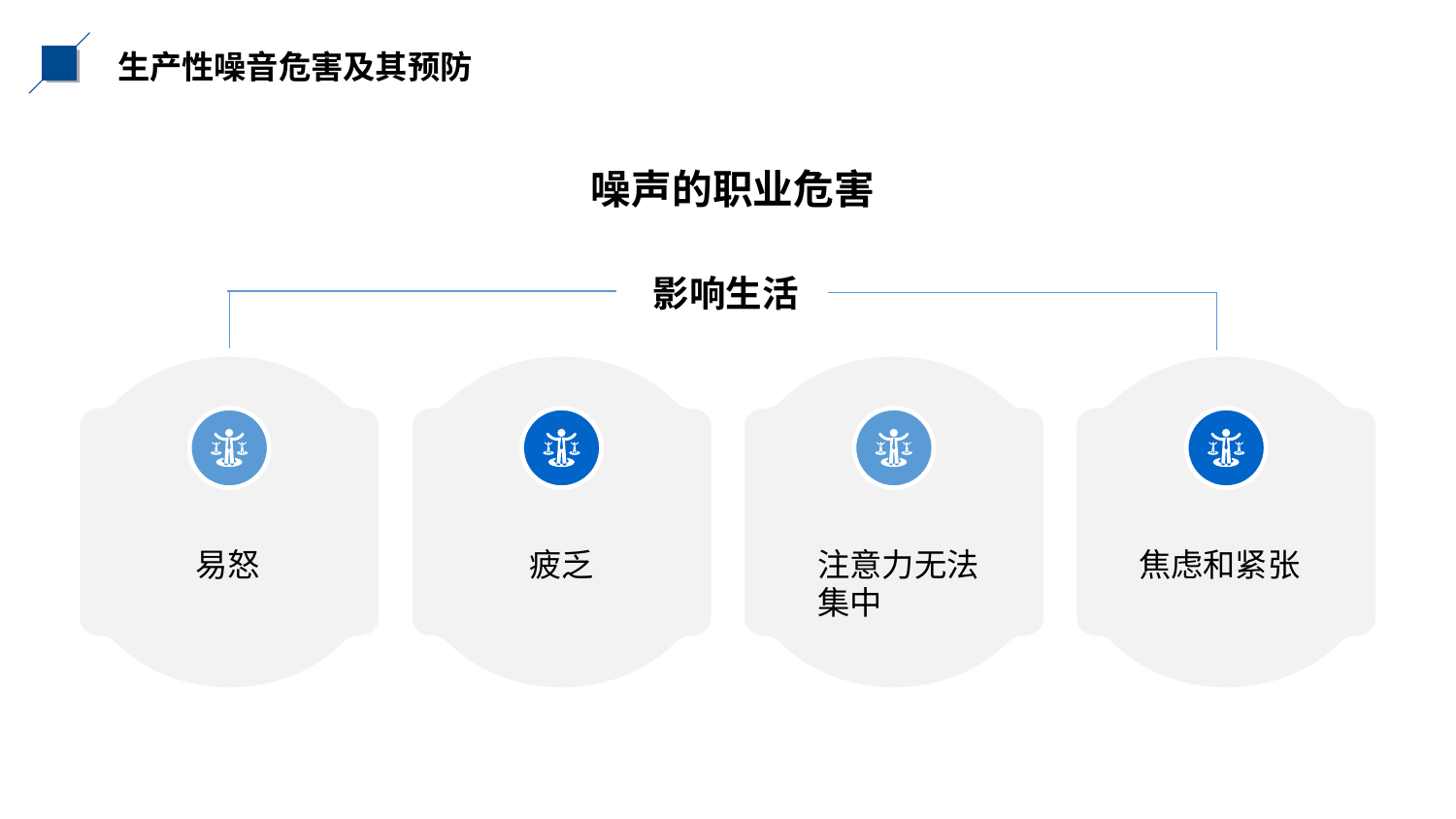

生产性噪音危害及其预防
噪声的职业危害
影响生活

易怒
疲乏
注意力无法集中
焦虑和紧张